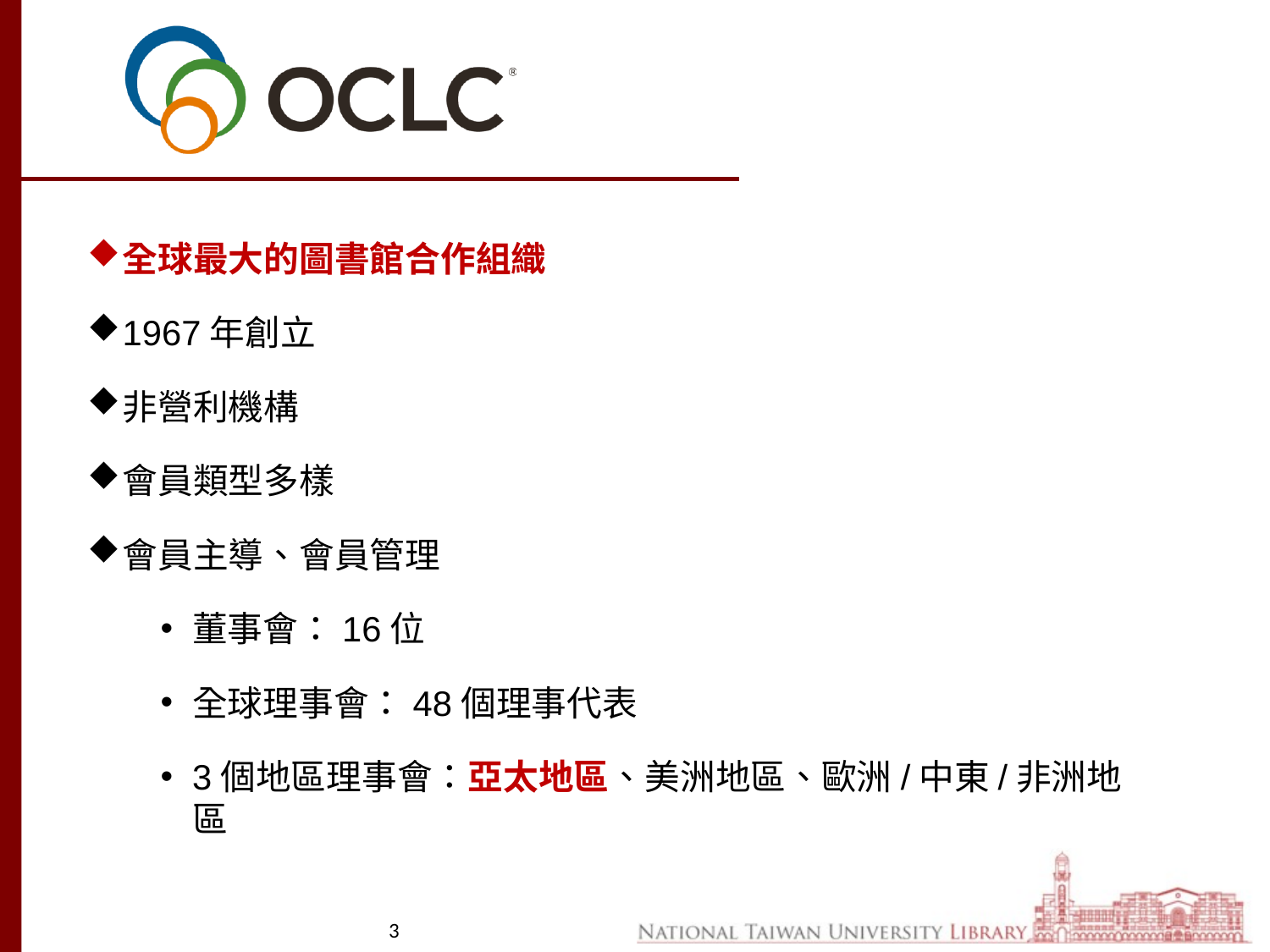

全球最大的圖書館合作組織
1967年創立
非營利機構
會員類型多樣
會員主導、會員管理
董事會：16位
全球理事會：48個理事代表
3個地區理事會：亞太地區、美洲地區、歐洲/中東/非洲地區
3